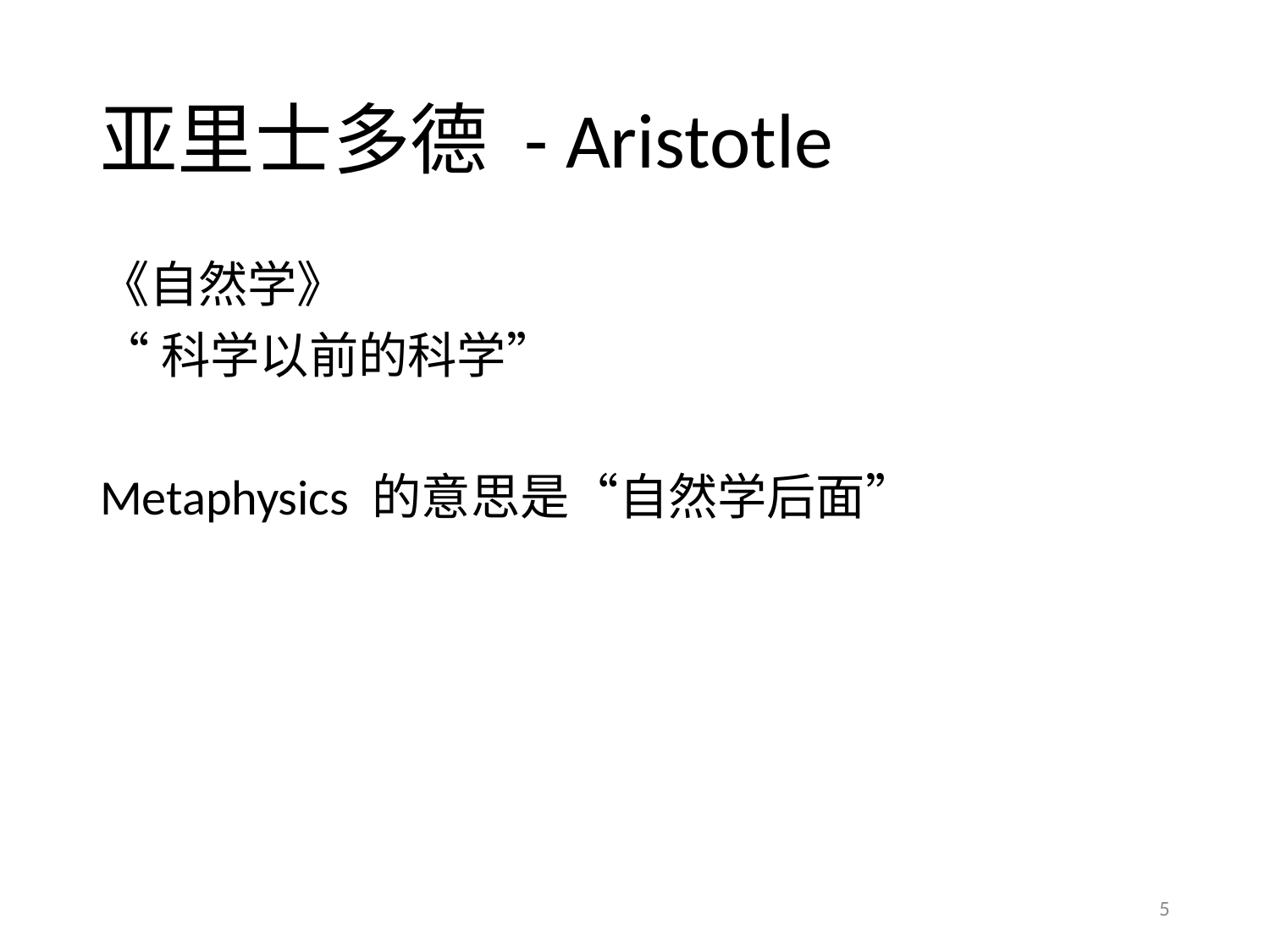

# 亚里士多德 - Aristotle
《自然学》
“科学以前的科学”

Metaphysics 的意思是“自然学后面”
5